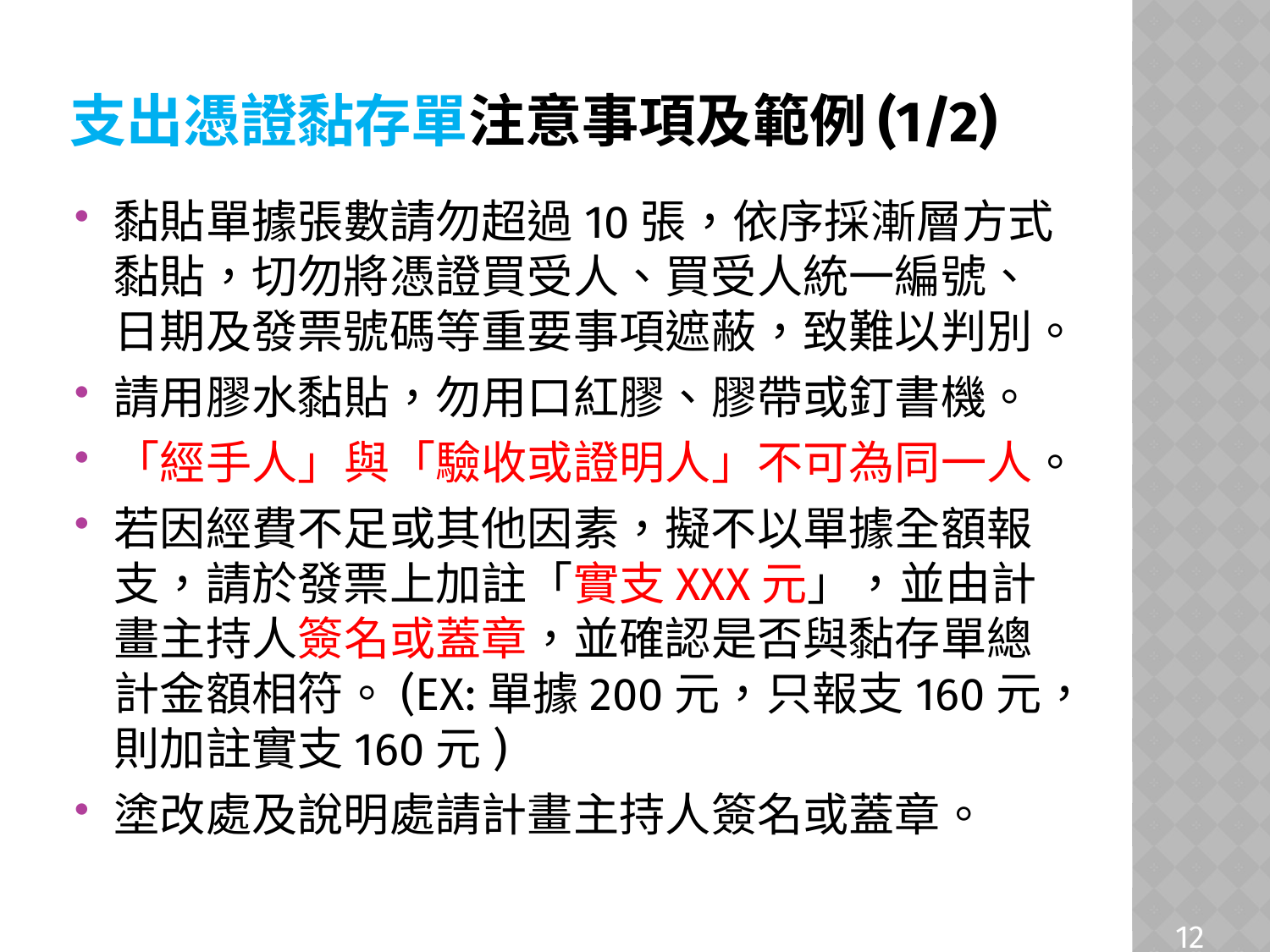

# 支出憑證黏存單注意事項及範例(1/2)
黏貼單據張數請勿超過10張，依序採漸層方式黏貼，切勿將憑證買受人、買受人統一編號、日期及發票號碼等重要事項遮蔽，致難以判別。
請用膠水黏貼，勿用口紅膠、膠帶或釘書機。
「經手人」與「驗收或證明人」不可為同一人。
若因經費不足或其他因素，擬不以單據全額報支，請於發票上加註「實支XXX元」，並由計畫主持人簽名或蓋章，並確認是否與黏存單總計金額相符。(EX:單據200元，只報支160元，則加註實支160元)
塗改處及說明處請計畫主持人簽名或蓋章。
12